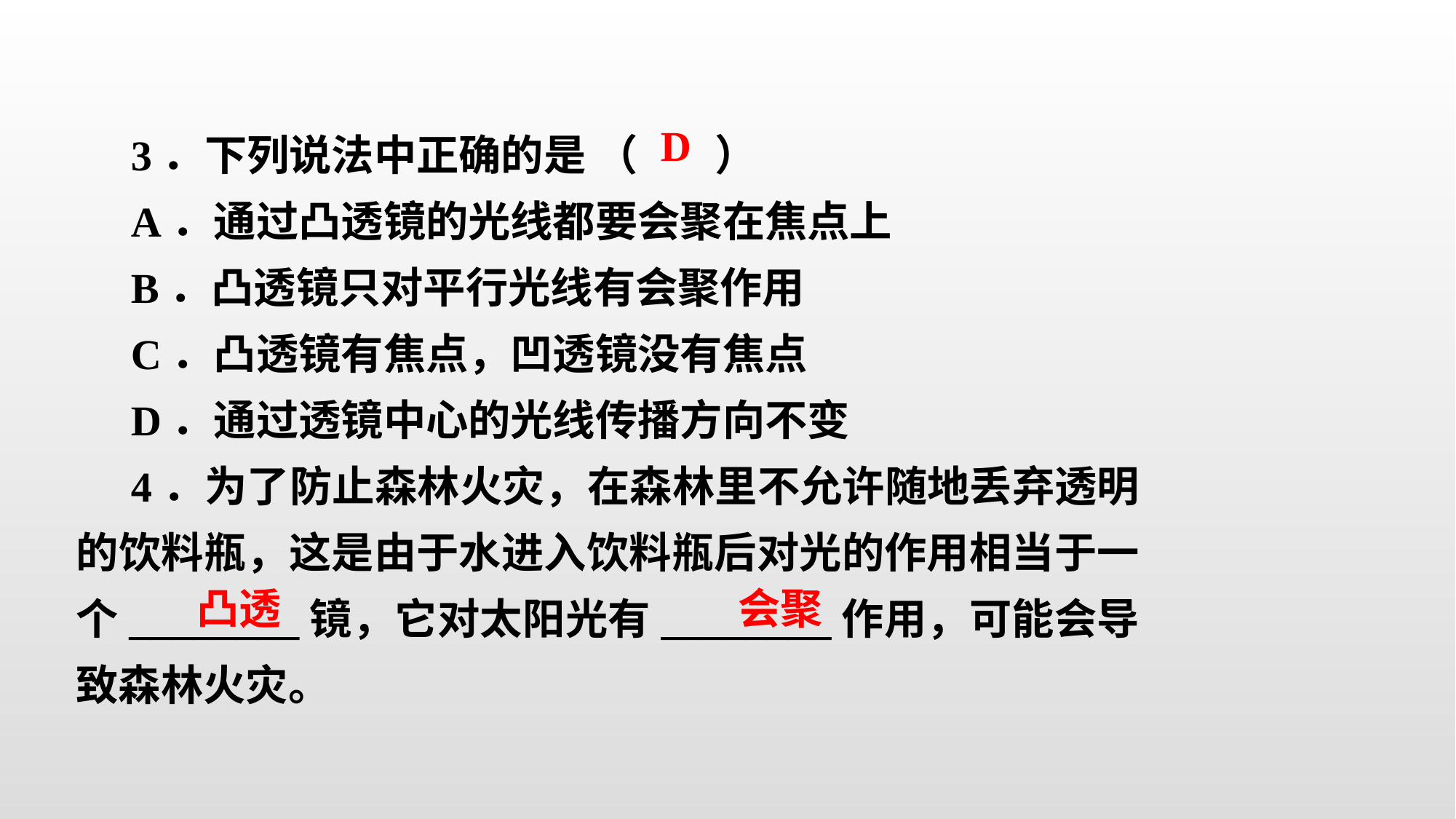

3．下列说法中正确的是 （        ）
A．通过凸透镜的光线都要会聚在焦点上
B．凸透镜只对平行光线有会聚作用
C．凸透镜有焦点，凹透镜没有焦点
D．通过透镜中心的光线传播方向不变
4．为了防止森林火灾，在森林里不允许随地丢弃透明的饮料瓶，这是由于水进入饮料瓶后对光的作用相当于一个________镜，它对太阳光有________作用，可能会导致森林火灾。
D
会聚
凸透